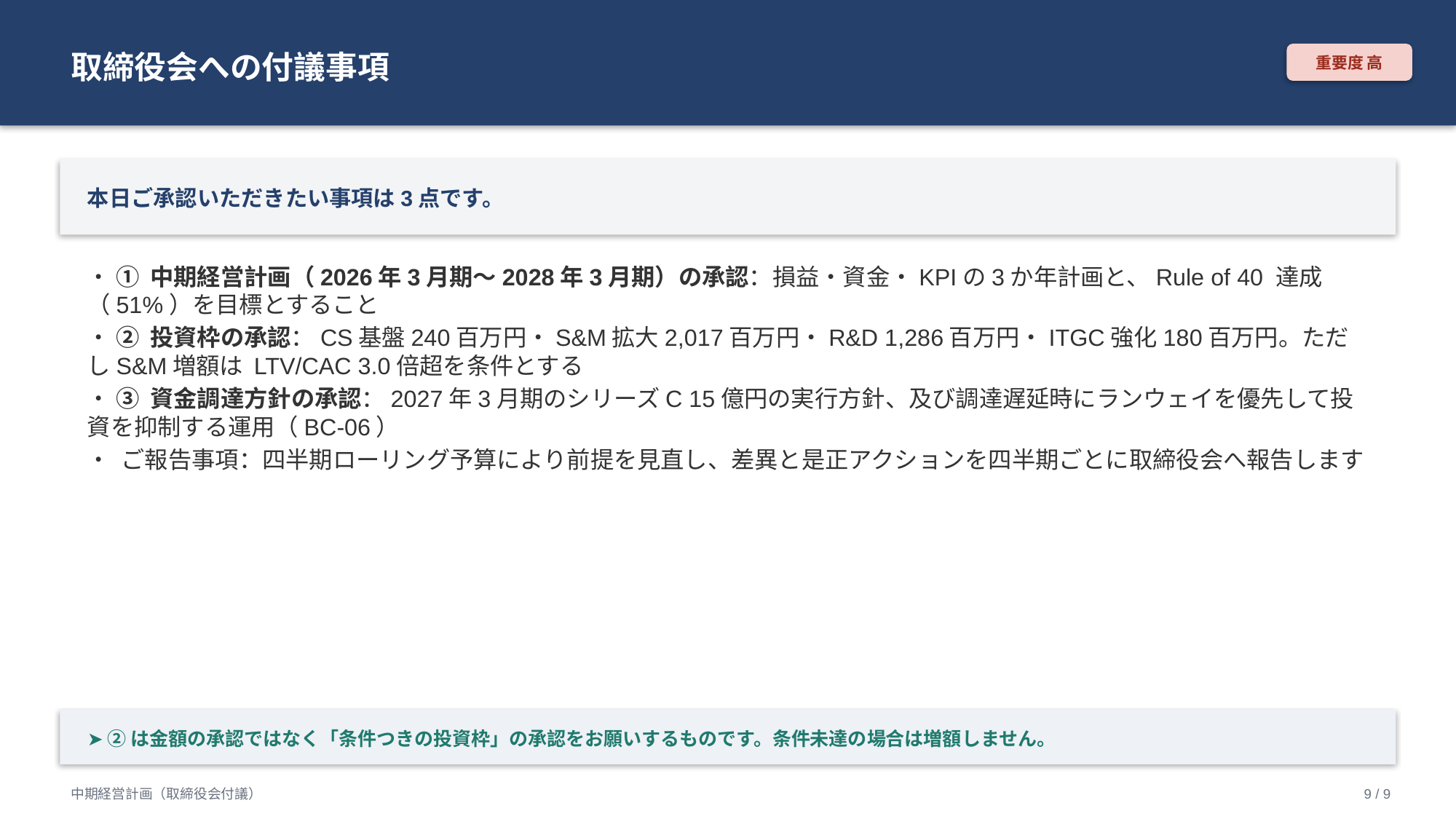

取締役会への付議事項
重要度 高

本日ご承認いただきたい事項は3点です。
• ① 中期経営計画（2026年3月期〜2028年3月期）の承認：損益・資金・KPIの3か年計画と、Rule of 40 達成（51%）を目標とすること
• ② 投資枠の承認：CS基盤240百万円・S&M拡大2,017百万円・R&D 1,286百万円・ITGC強化180百万円。ただしS&M増額は LTV/CAC 3.0倍超を条件とする
• ③ 資金調達方針の承認：2027年3月期のシリーズC 15億円の実行方針、及び調達遅延時にランウェイを優先して投資を抑制する運用（BC-06）
• ご報告事項：四半期ローリング予算により前提を見直し、差異と是正アクションを四半期ごとに取締役会へ報告します

➤ ②は金額の承認ではなく「条件つきの投資枠」の承認をお願いするものです。条件未達の場合は増額しません。
中期経営計画（取締役会付議）
9 / 9